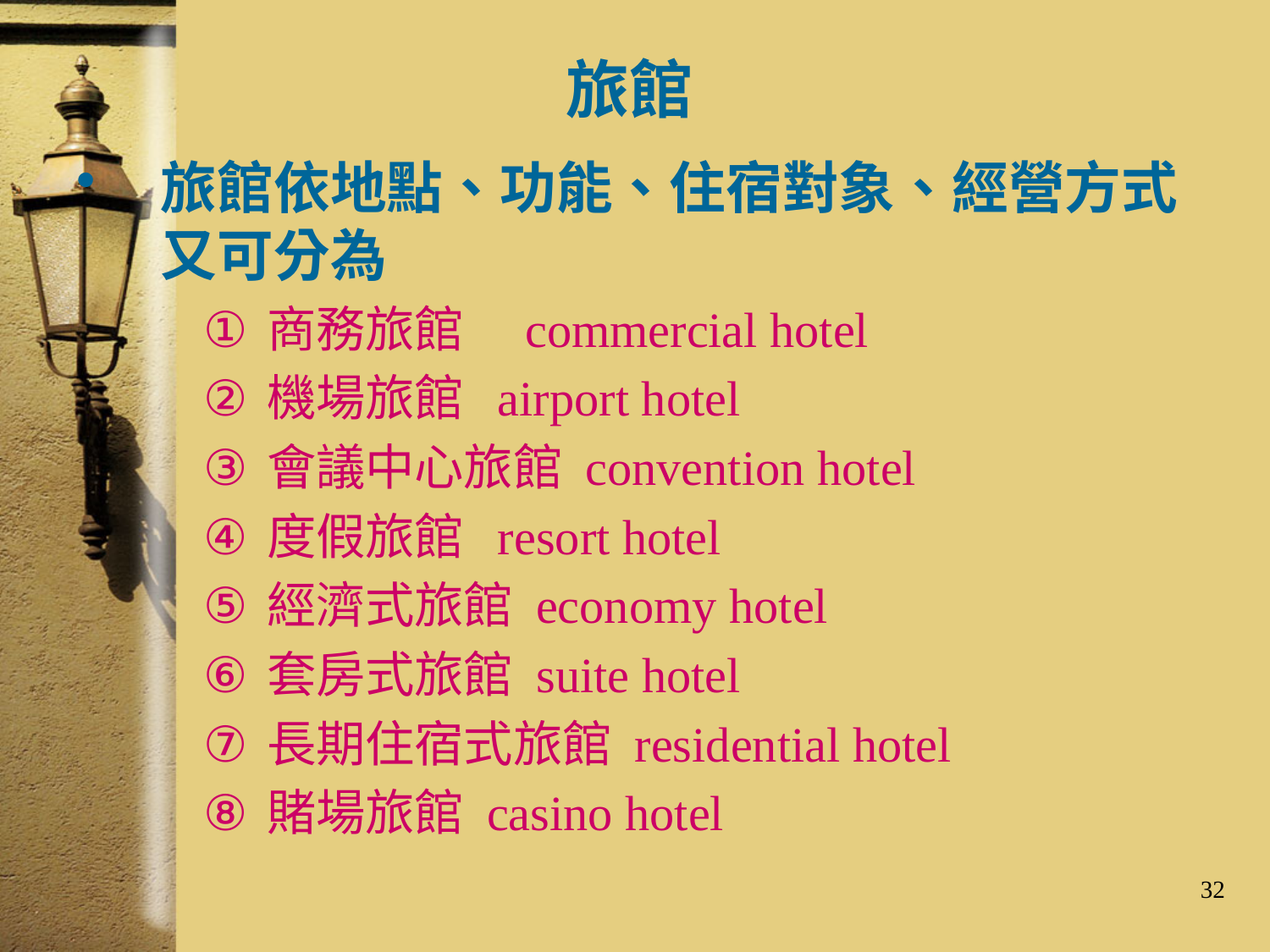

# 旅館
旅館依地點、功能、住宿對象、經營方式又可分為
商務旅館　commercial hotel
機場旅館  airport hotel
會議中心旅館 convention hotel
度假旅館  resort hotel
經濟式旅館 economy hotel
套房式旅館 suite hotel
長期住宿式旅館 residential hotel
賭場旅館 casino hotel
32